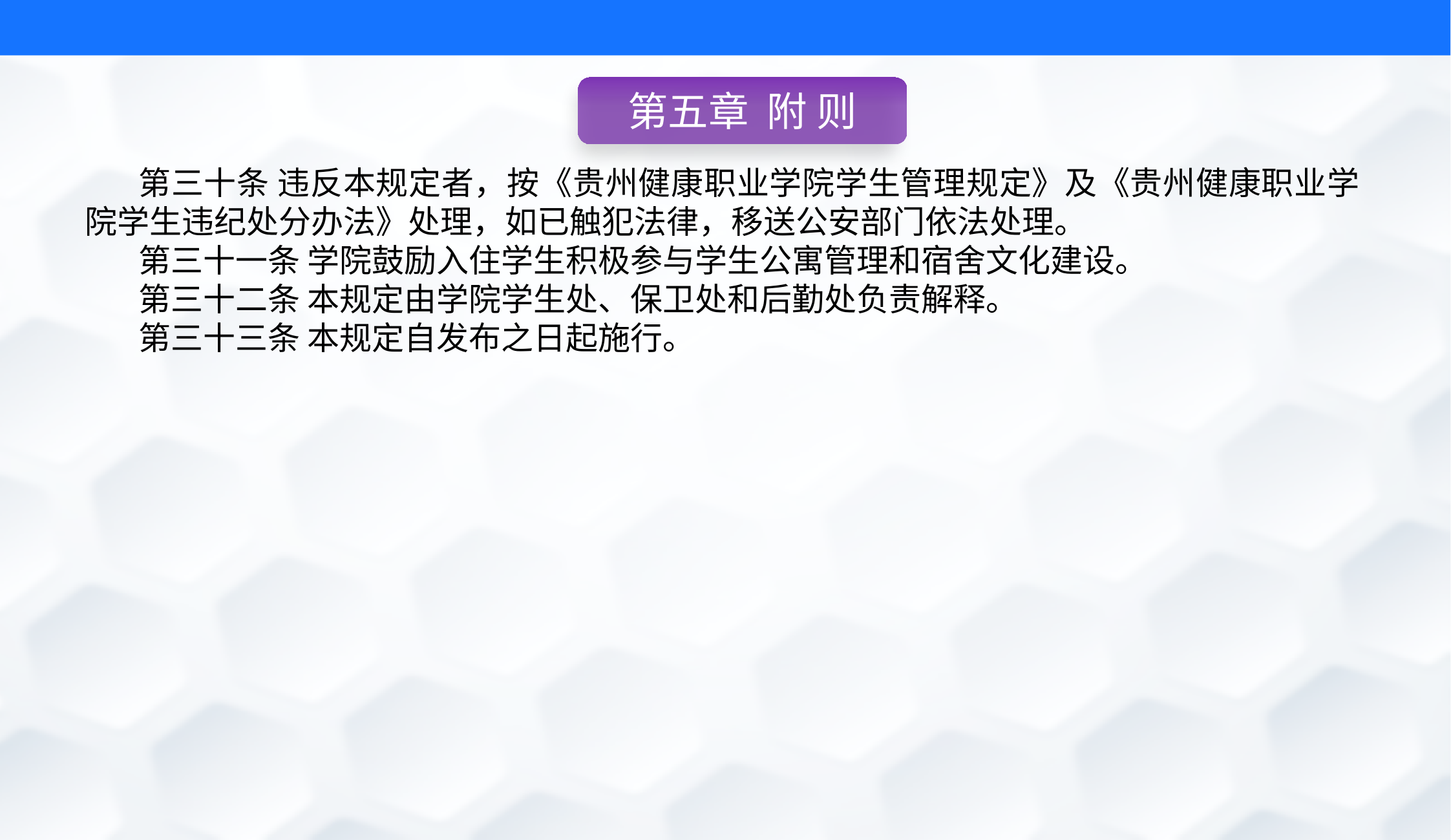

第五章  附 则
第三十条 违反本规定者，按《贵州健康职业学院学生管理规定》及《贵州健康职业学院学生违纪处分办法》处理，如已触犯法律，移送公安部门依法处理。
第三十一条 学院鼓励入住学生积极参与学生公寓管理和宿舍文化建设。
第三十二条 本规定由学院学生处、保卫处和后勤处负责解释。
第三十三条 本规定自发布之日起施行。